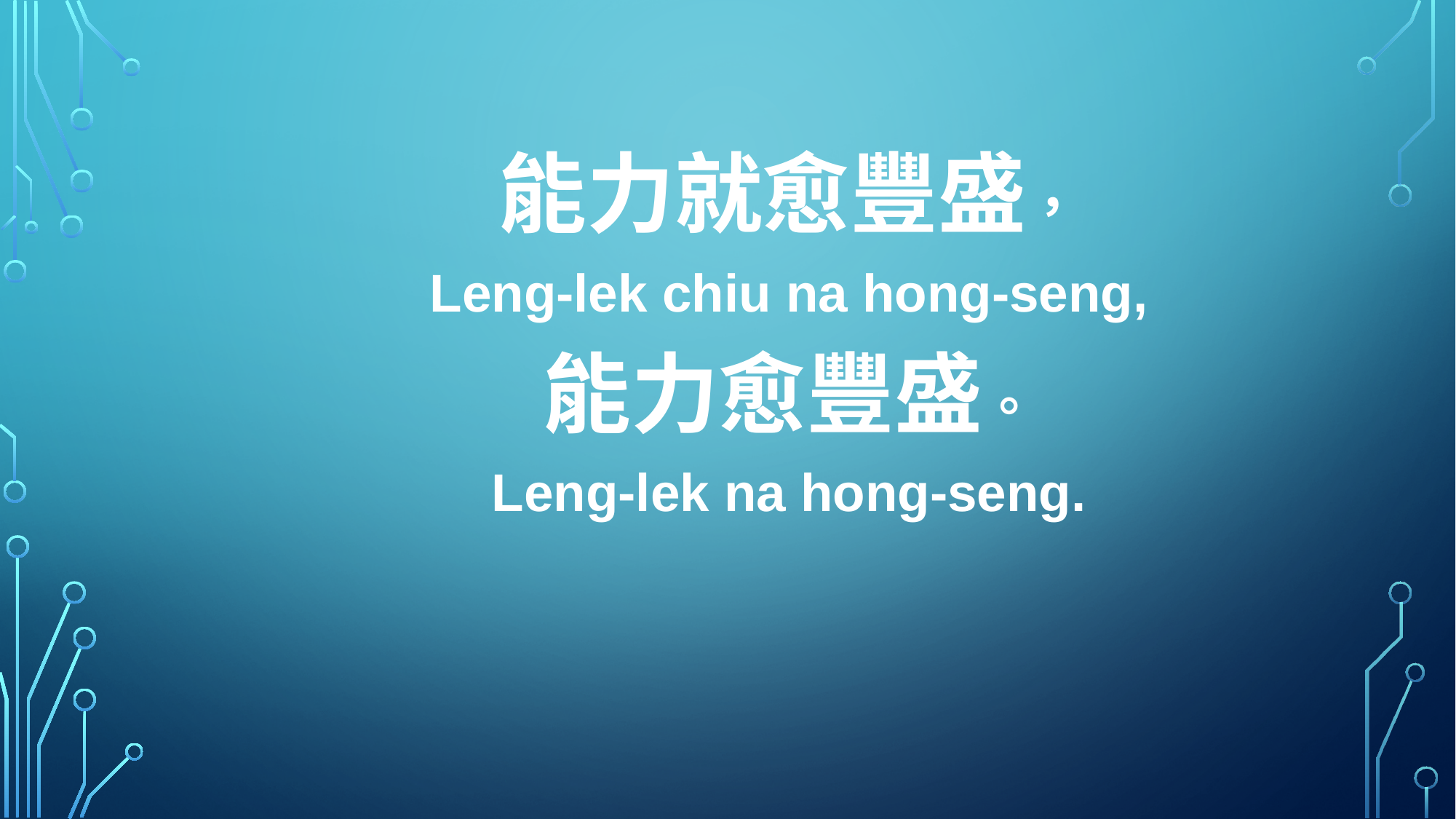

能力就愈豐盛，
Leng-lek chiu na hong-seng,
能力愈豐盛。
Leng-lek na hong-seng.